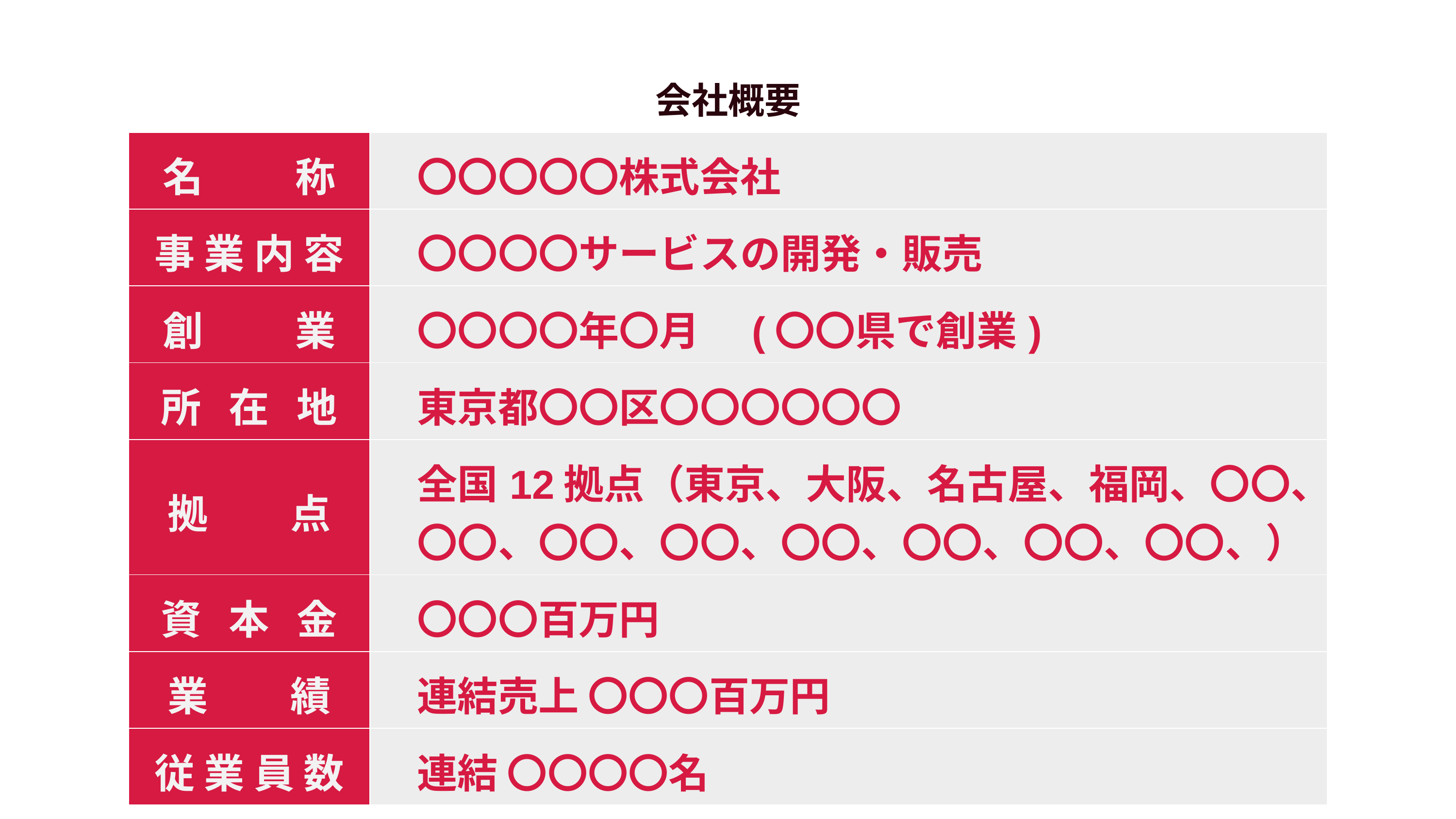

会社概要
| 名 称 | 〇〇〇〇〇株式会社 |
| --- | --- |
| 事 業 内 容 | 〇〇〇〇サービスの開発・販売 |
| 創 業 | 〇〇〇〇年〇月　(〇〇県で創業) |
| 所 在 地 | 東京都〇〇区〇〇〇〇〇〇 |
| 拠 点 | 全国12拠点（東京、大阪、名古屋、福岡、〇〇、〇〇、〇〇、〇〇、〇〇、〇〇、〇〇、〇〇、） |
| 資 本 金 | 〇〇〇百万円 |
| 業 績 | 連結売上 〇〇〇百万円 |
| 従 業 員 数 | 連結 〇〇〇〇名 |